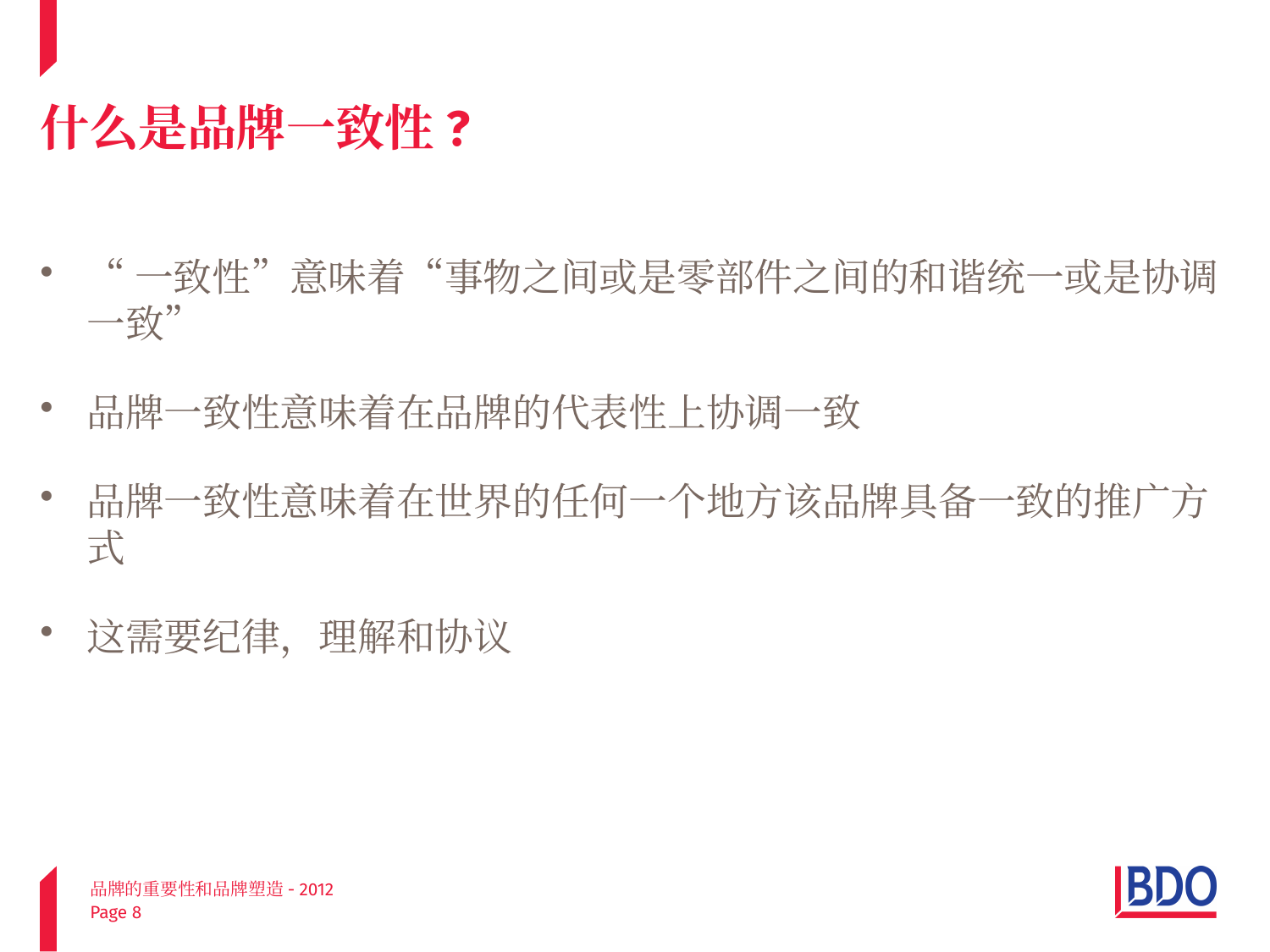

# 什么是品牌一致性?
“一致性”意味着“事物之间或是零部件之间的和谐统一或是协调一致”
品牌一致性意味着在品牌的代表性上协调一致
品牌一致性意味着在世界的任何一个地方该品牌具备一致的推广方式
这需要纪律，理解和协议

品牌的重要性和品牌塑造- 2012
Page 8